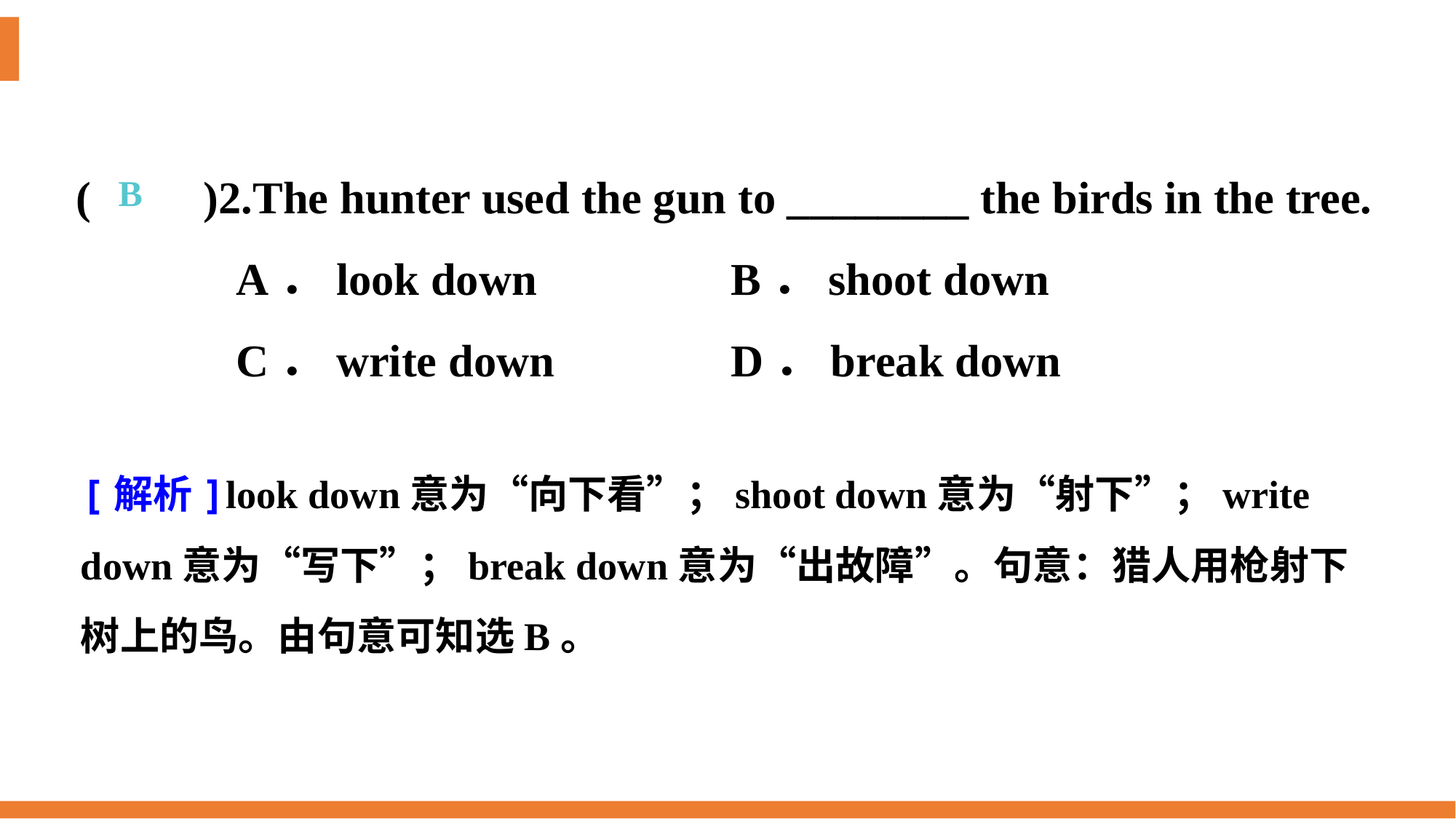

(　　)2.The hunter used the gun to ________ the birds in the tree.
A．look down  		B．shoot down
C．write down  		D．break down
B
[解析]look down意为“向下看”；shoot down意为“射下”；write down意为“写下”；break down意为“出故障”。句意：猎人用枪射下树上的鸟。由句意可知选B。